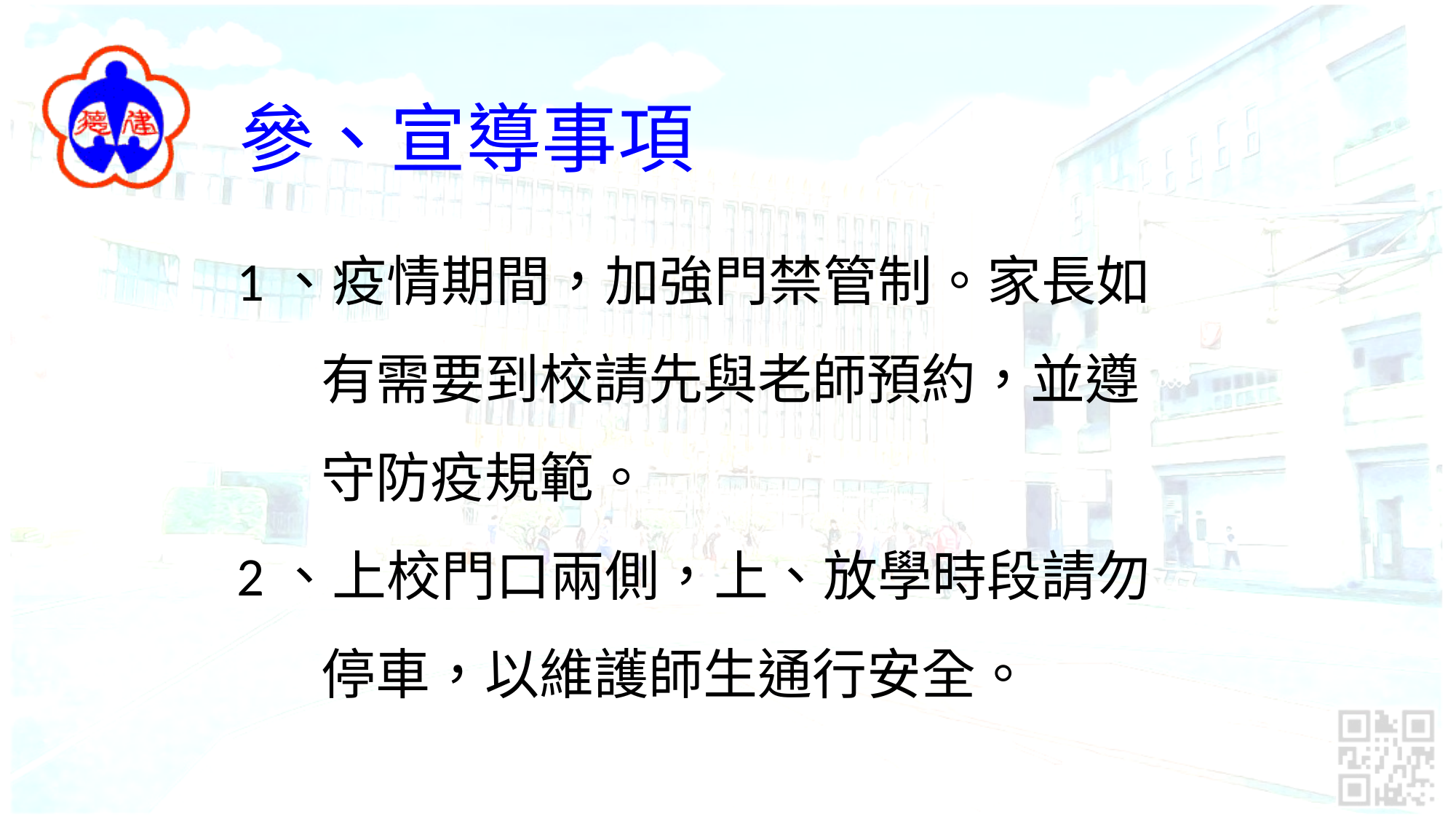

參、宣導事項
1、疫情期間，加強門禁管制。家長如有需要到校請先與老師預約，並遵守防疫規範。
2、上校門口兩側，上、放學時段請勿停車，以維護師生通行安全。